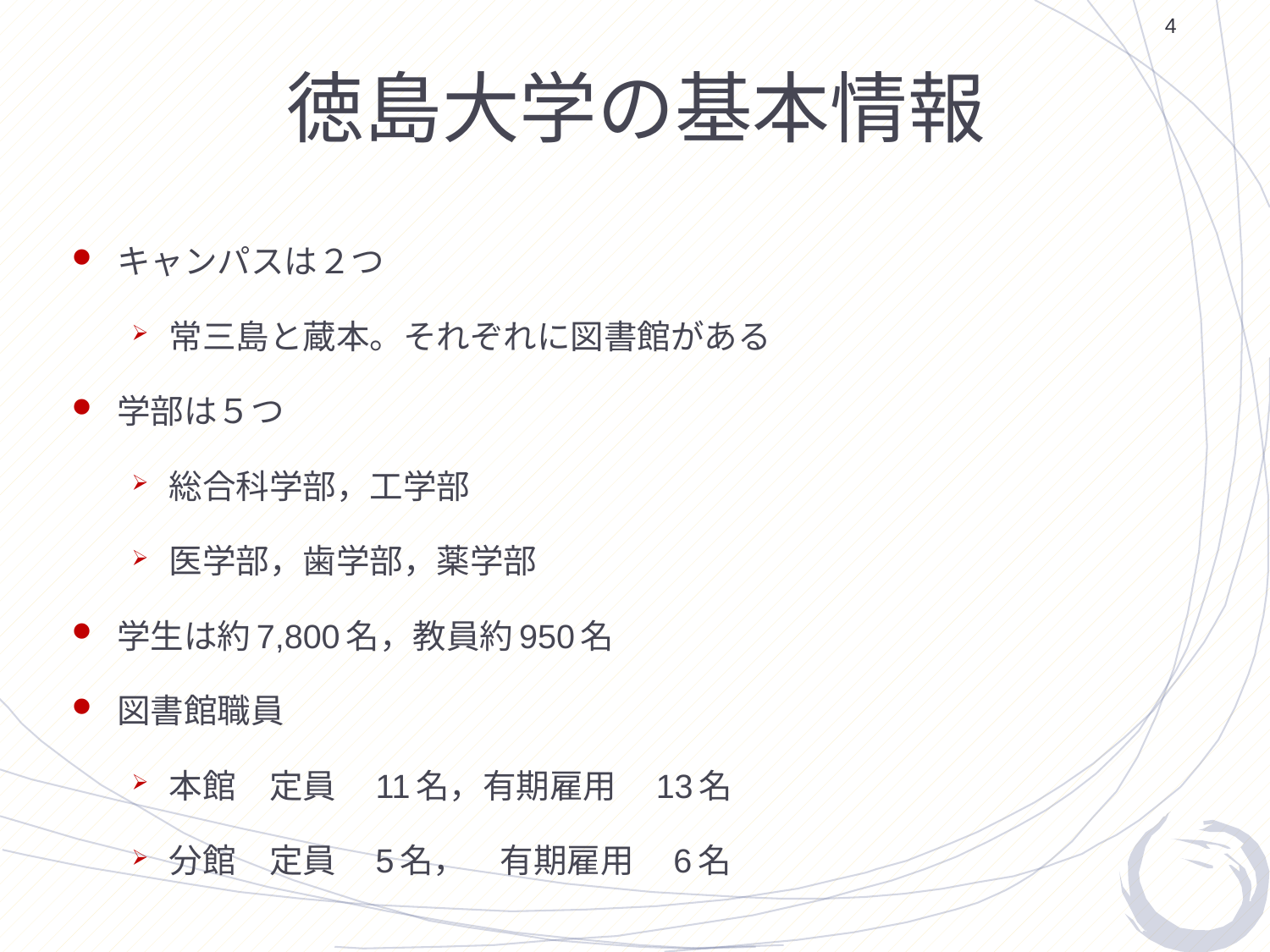

4
# 徳島大学の基本情報
キャンパスは２つ
常三島と蔵本。それぞれに図書館がある
学部は５つ
総合科学部，工学部
医学部，歯学部，薬学部
学生は約7,800名，教員約950名
図書館職員
本館　定員　11名，有期雇用　13名
分館　定員　5名，　有期雇用　6名